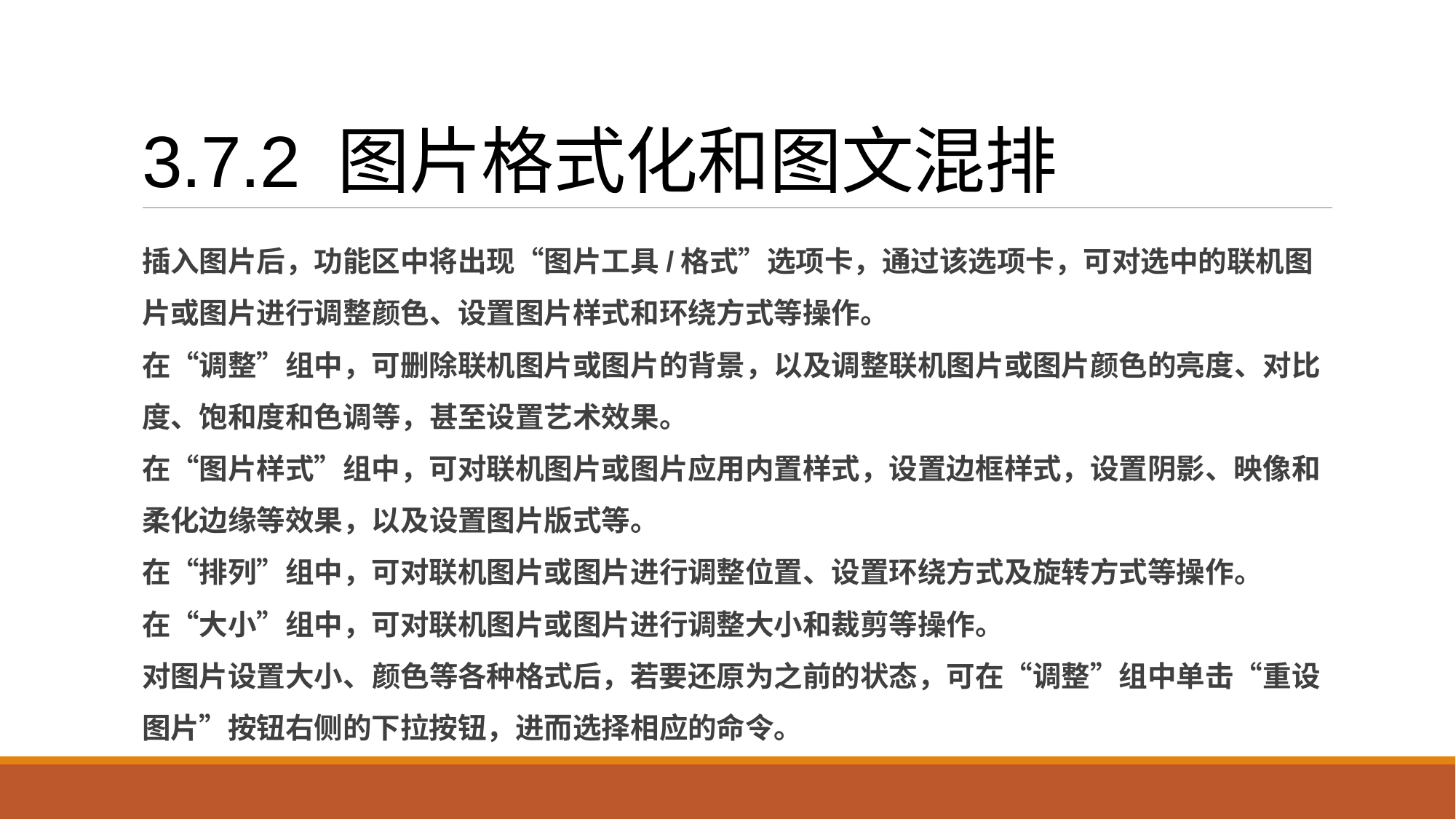

# 3.7.2 图片格式化和图文混排
插入图片后，功能区中将出现“图片工具/格式”选项卡，通过该选项卡，可对选中的联机图片或图片进行调整颜色、设置图片样式和环绕方式等操作。
在“调整”组中，可删除联机图片或图片的背景，以及调整联机图片或图片颜色的亮度、对比度、饱和度和色调等，甚至设置艺术效果。
在“图片样式”组中，可对联机图片或图片应用内置样式，设置边框样式，设置阴影、映像和柔化边缘等效果，以及设置图片版式等。
在“排列”组中，可对联机图片或图片进行调整位置、设置环绕方式及旋转方式等操作。
在“大小”组中，可对联机图片或图片进行调整大小和裁剪等操作。
对图片设置大小、颜色等各种格式后，若要还原为之前的状态，可在“调整”组中单击“重设图片”按钮右侧的下拉按钮，进而选择相应的命令。